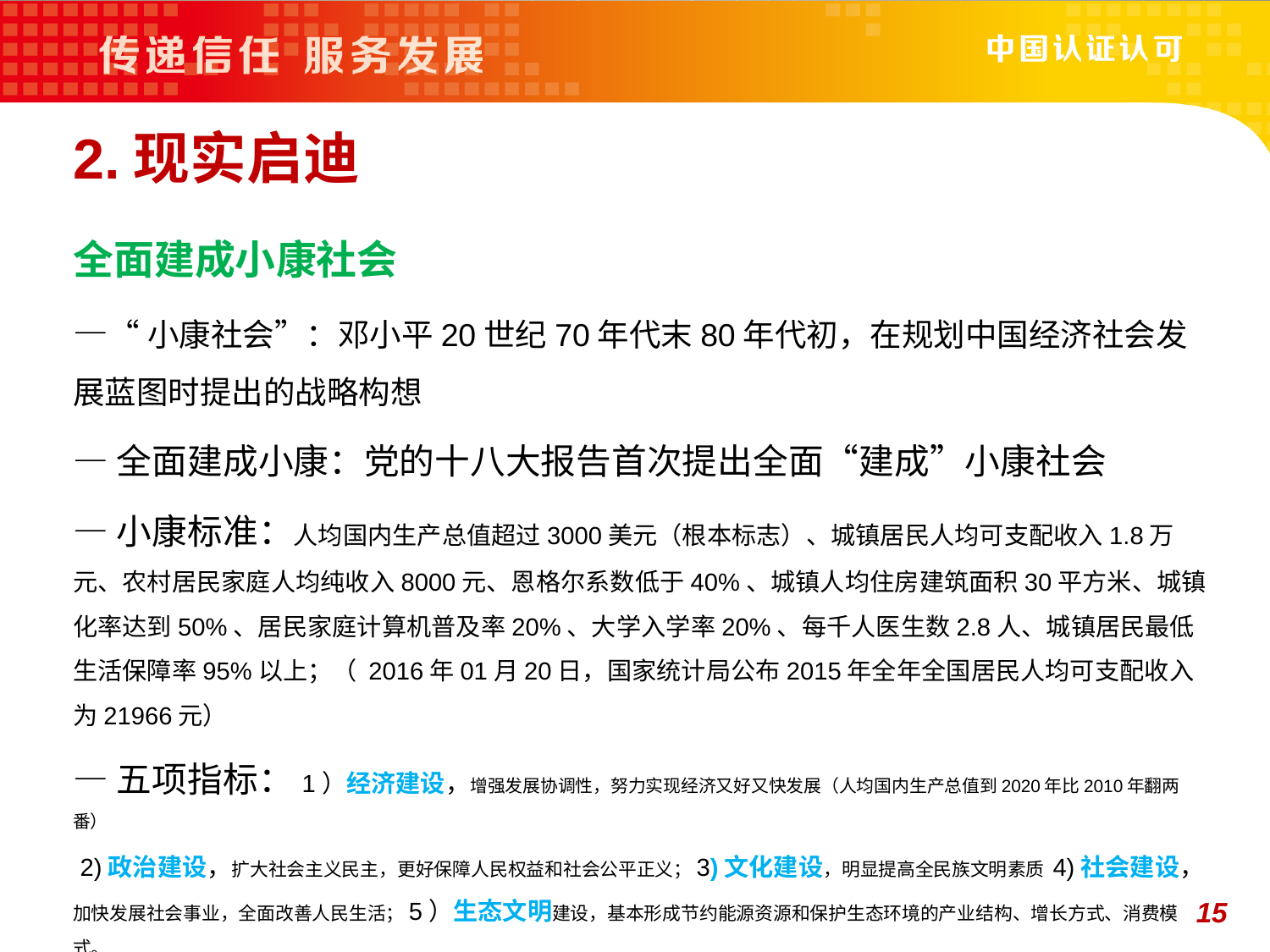

2.现实启迪
全面建成小康社会
—“小康社会”：邓小平20世纪70年代末80年代初，在规划中国经济社会发展蓝图时提出的战略构想
—全面建成小康：党的十八大报告首次提出全面“建成”小康社会
—小康标准：人均国内生产总值超过3000美元（根本标志）、城镇居民人均可支配收入1.8万元、农村居民家庭人均纯收入8000元、恩格尔系数低于40%、城镇人均住房建筑面积30平方米、城镇化率达到50%、居民家庭计算机普及率20%、大学入学率20%、每千人医生数2.8人、城镇居民最低生活保障率95%以上；（ 2016年01月20日，国家统计局公布2015年全年全国居民人均可支配收入为21966元）
—五项指标：1）经济建设，增强发展协调性，努力实现经济又好又快发展（人均国内生产总值到2020年比2010年翻两番）
 2)政治建设，扩大社会主义民主，更好保障人民权益和社会公平正义；3)文化建设，明显提高全民族文明素质 4)社会建设，加快发展社会事业，全面改善人民生活；5）生态文明建设，基本形成节约能源资源和保护生态环境的产业结构、增长方式、消费模式。
15